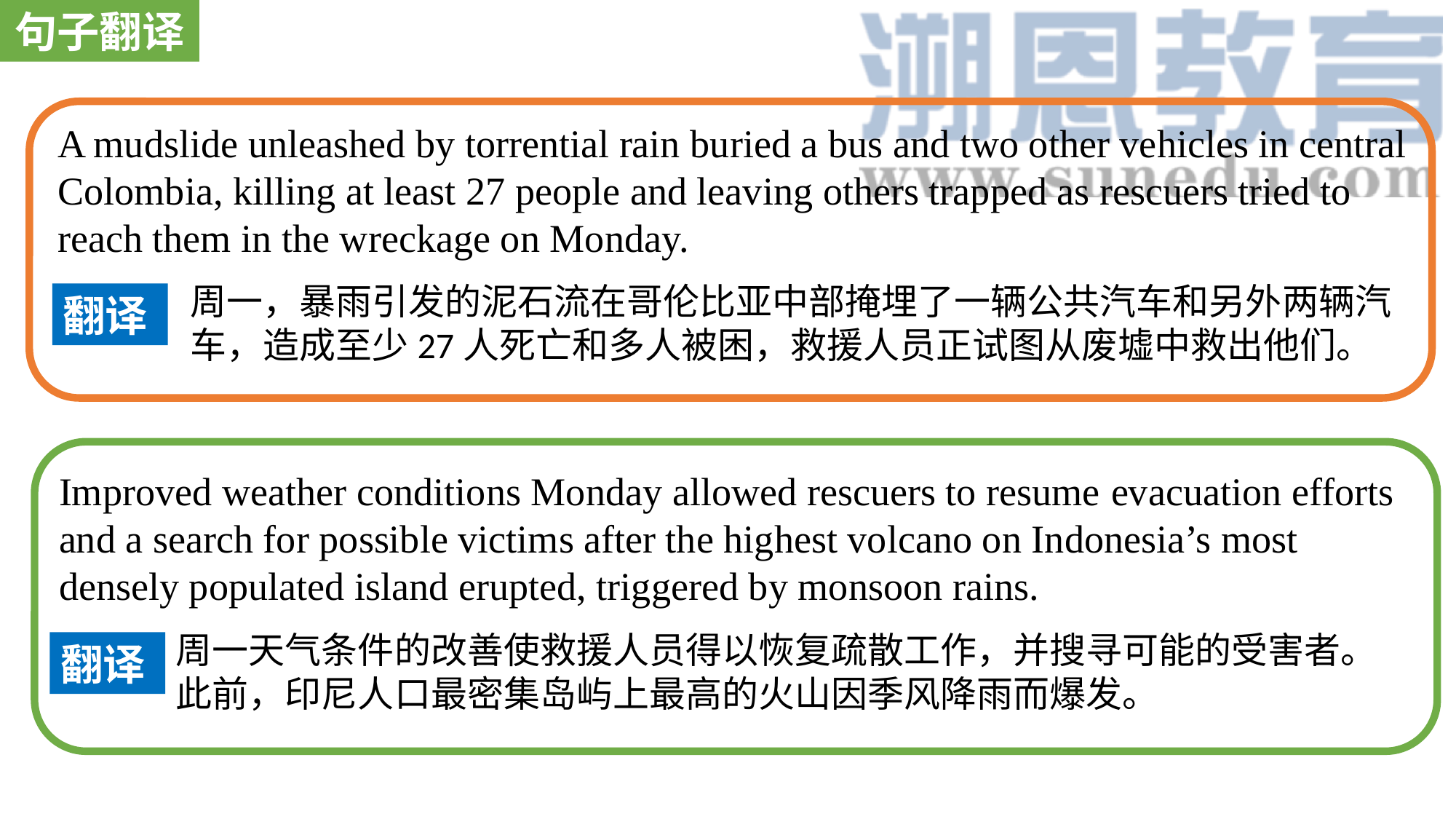

句子翻译

A mudslide unleashed by torrential rain buried a bus and two other vehicles in central Colombia, killing at least 27 people and leaving others trapped as rescuers tried to reach them in the wreckage on Monday.
周一，暴雨引发的泥石流在哥伦比亚中部掩埋了一辆公共汽车和另外两辆汽车，造成至少27人死亡和多人被困，救援人员正试图从废墟中救出他们。
翻译

Improved weather conditions Monday allowed rescuers to resume evacuation efforts and a search for possible victims after the highest volcano on Indonesia’s most densely populated island erupted, triggered by monsoon rains.
周一天气条件的改善使救援人员得以恢复疏散工作，并搜寻可能的受害者。此前，印尼人口最密集岛屿上最高的火山因季风降雨而爆发。
翻译